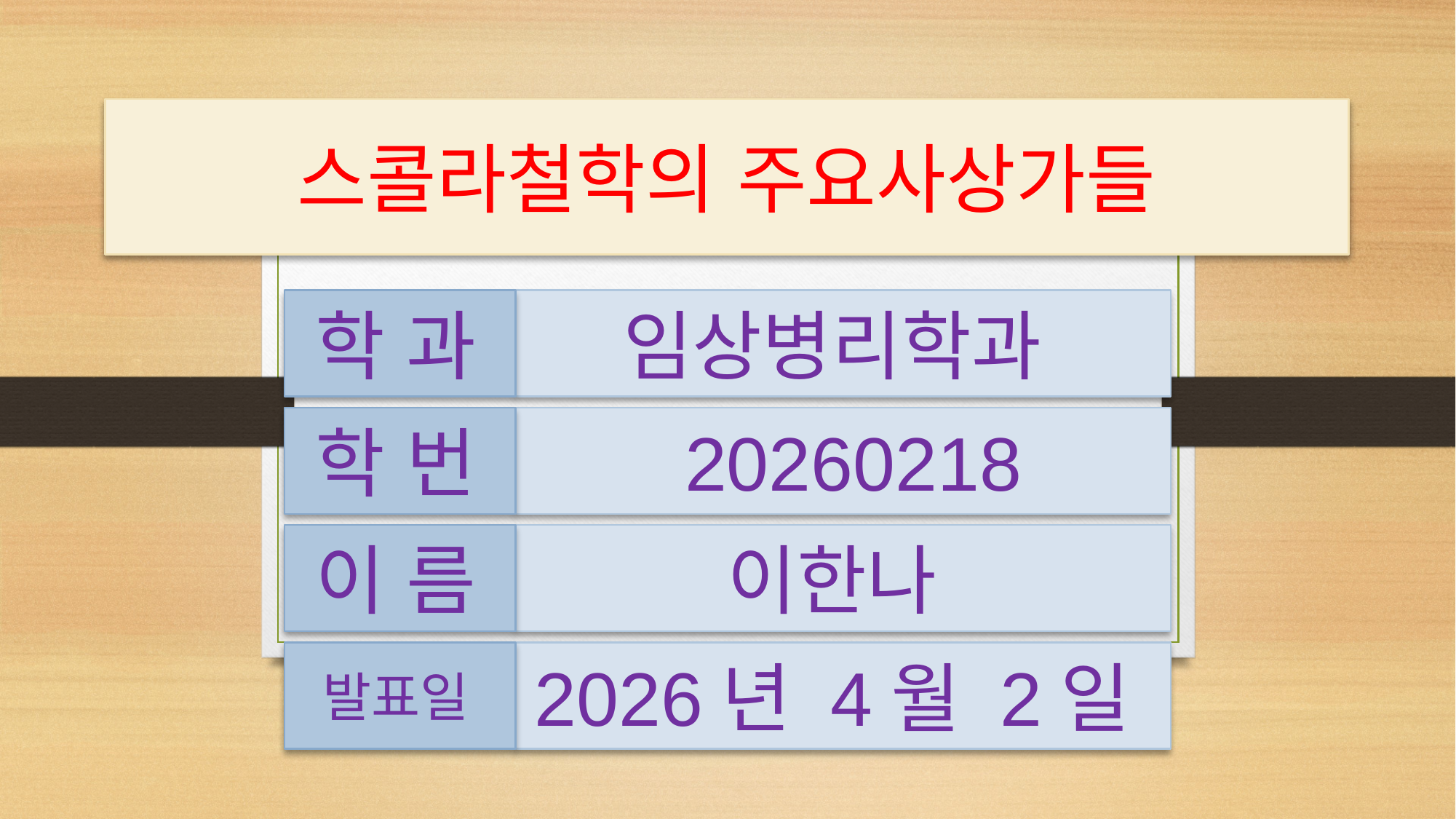

스콜라철학의 주요사상가들
학 과
임상병리학과
학 번
 20260218
이 름
이한나
발표일
2026년 4월 2일